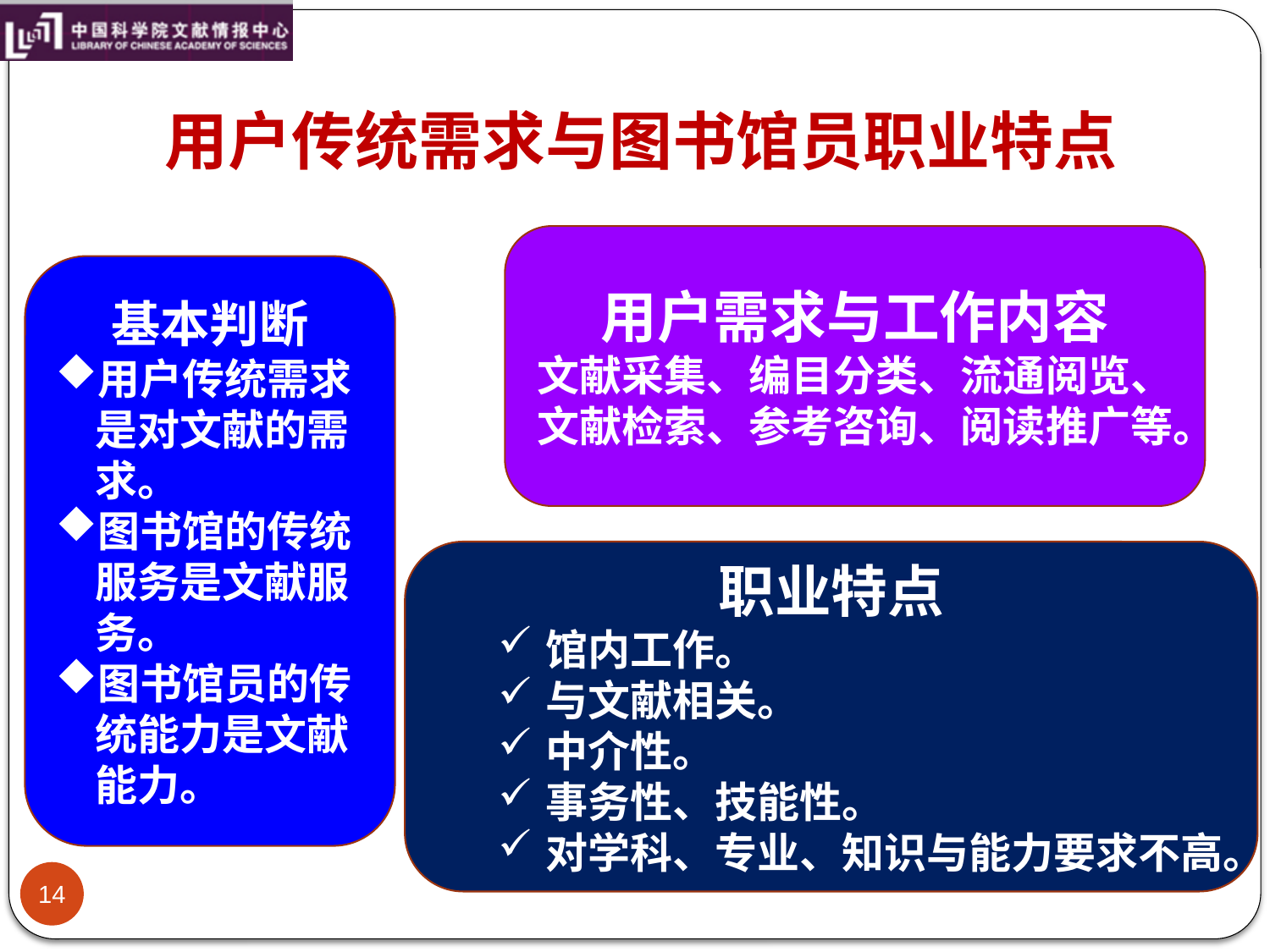

# 用户传统需求与图书馆员职业特点
用户需求与工作内容
文献采集、编目分类、流通阅览、文献检索、参考咨询、阅读推广等。
基本判断
用户传统需求是对文献的需求。
图书馆的传统服务是文献服务。
图书馆员的传统能力是文献能力。
职业特点
馆内工作。
与文献相关。
中介性。
事务性、技能性。
对学科、专业、知识与能力要求不高。

14